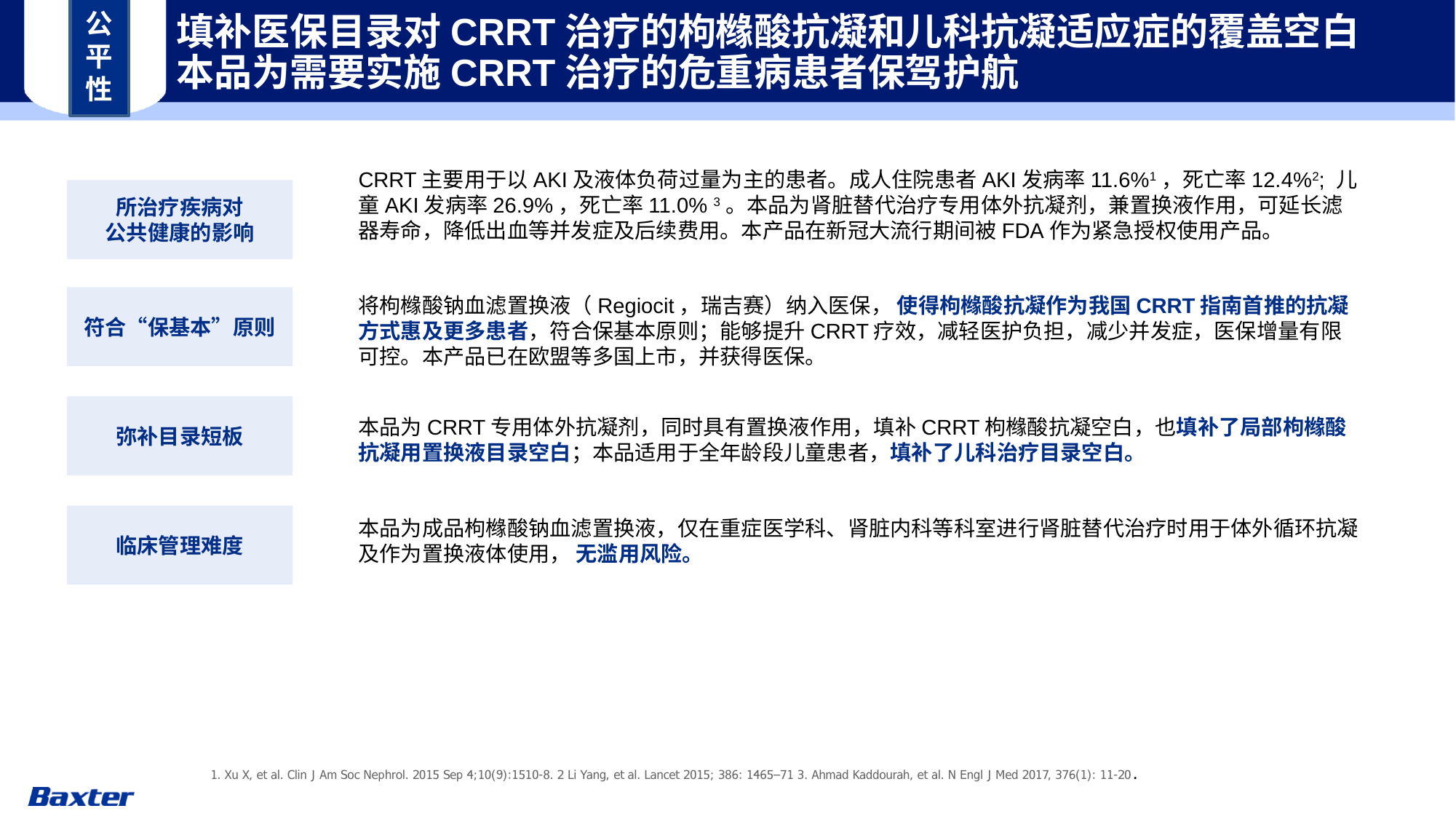

填补医保目录对CRRT治疗的枸橼酸抗凝和儿科抗凝适应症的覆盖空白
本品为需要实施CRRT治疗的危重病患者保驾护航
公平性
CRRT主要用于以AKI及液体负荷过量为主的患者。成人住院患者AKI发病率11.6%1，死亡率12.4%2; 儿童AKI发病率26.9%，死亡率11.0% 3。本品为肾脏替代治疗专用体外抗凝剂，兼置换液作用，可延长滤器寿命，降低出血等并发症及后续费用。本产品在新冠大流行期间被FDA作为紧急授权使用产品。

所治疗疾病对
公共健康的影响
将枸橼酸钠血滤置换液（Regiocit，瑞吉赛）纳入医保， 使得枸橼酸抗凝作为我国CRRT指南首推的抗凝方式惠及更多患者，符合保基本原则；能够提升CRRT疗效，减轻医护负担，减少并发症，医保增量有限可控。本产品已在欧盟等多国上市，并获得医保。
符合“保基本”原则
弥补目录短板
本品为CRRT专用体外抗凝剂，同时具有置换液作用，填补CRRT枸橼酸抗凝空白，也填补了局部枸橼酸抗凝用置换液目录空白；本品适用于全年龄段儿童患者，填补了儿科治疗目录空白。
临床管理难度
本品为成品枸橼酸钠血滤置换液，仅在重症医学科、肾脏内科等科室进行肾脏替代治疗时⽤于体外循环抗凝及作为置换液体使用， 无滥用风险。
1. Xu X, et al. Clin J Am Soc Nephrol. 2015 Sep 4;10(9):1510-8. 2 Li Yang, et al. Lancet 2015; 386: 1465–71 3. Ahmad Kaddourah, et al. N Engl J Med 2017, 376(1): 11-20.